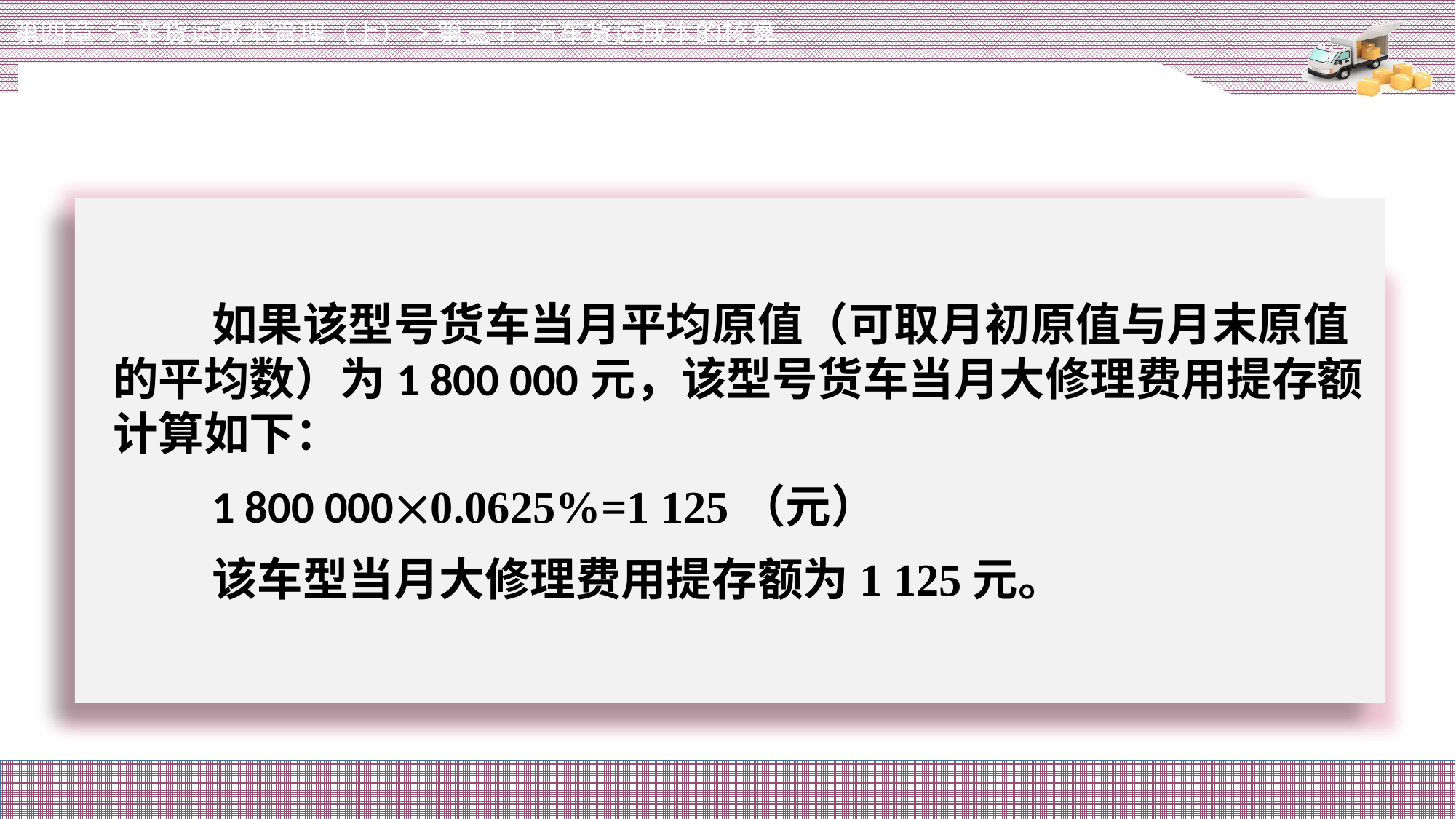

第四章  汽车货运成本管理（上）>第三节  汽车货运成本的核算
# 如果该型号货车当月平均原值（可取月初原值与月末原值的平均数）为1 800 000元，该型号货车当月大修理费用提存额计算如下：
1 800 000×0.0625%=1 125（元）
该车型当月大修理费用提存额为1 125元。